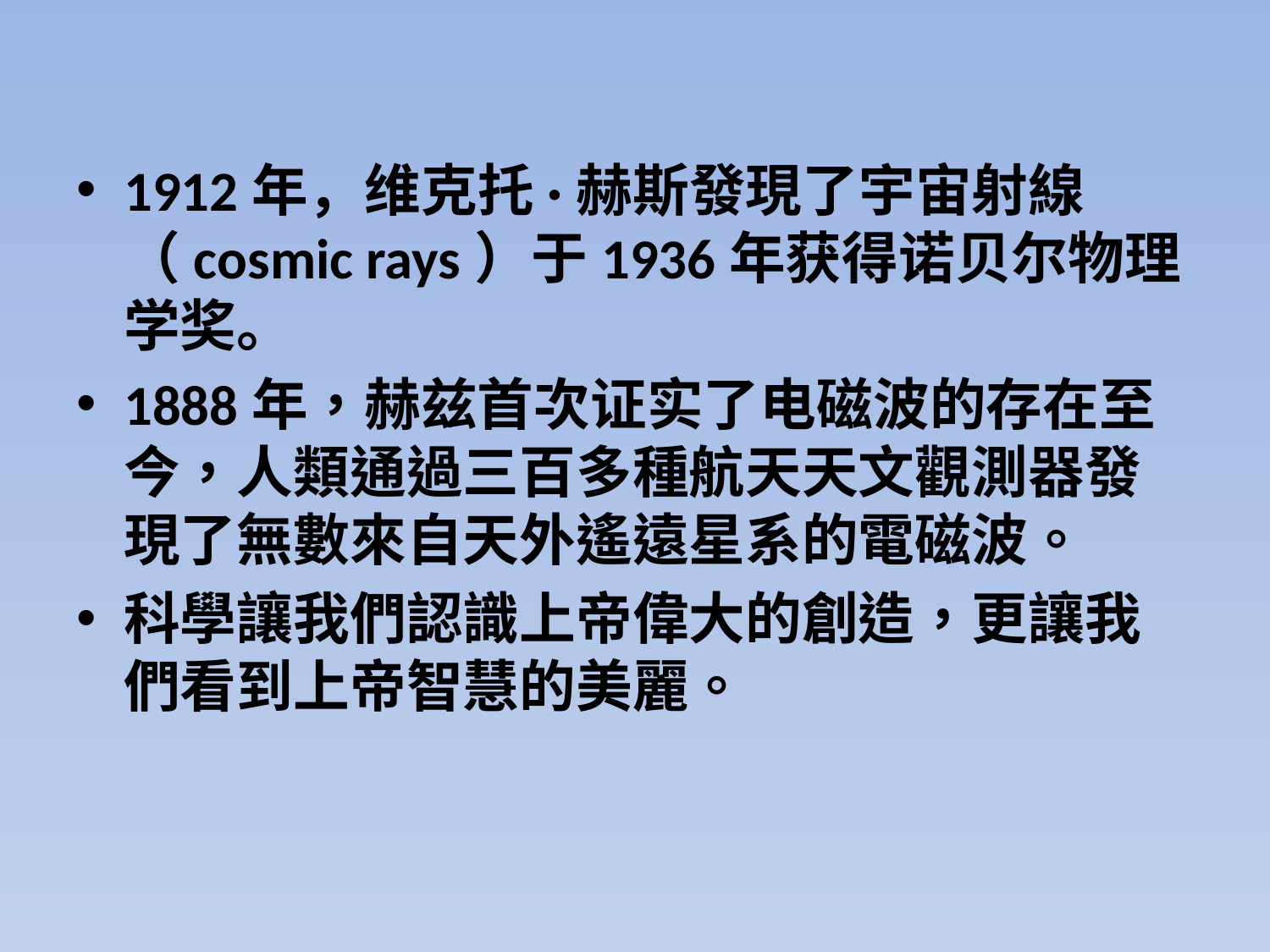

1912年，维克托·赫斯發現了宇宙射線（cosmic rays）于1936年获得诺贝尔物理学奖。
1888年，赫兹首次证实了电磁波的存在至今，人類通過三百多種航天天文觀測器發現了無數來自天外遙遠星系的電磁波。
科學讓我們認識上帝偉大的創造，更讓我們看到上帝智慧的美麗。